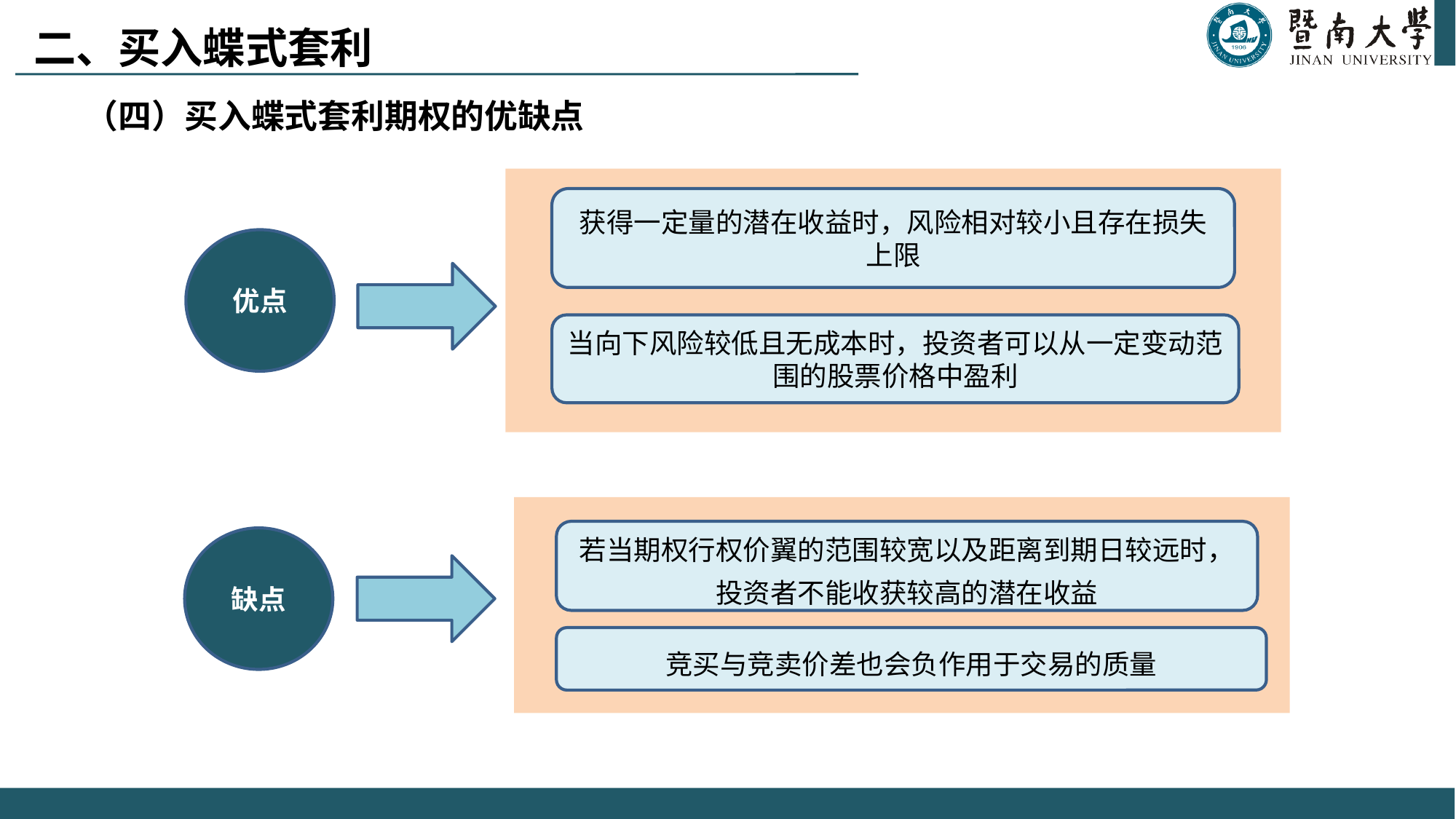

二、买入蝶式套利

（四）买入蝶式套利期权的优缺点

获得一定量的潜在收益时，风险相对较小且存在损失上限
优点
当向下风险较低且无成本时，投资者可以从一定变动范围的股票价格中盈利

若当期权行权价翼的范围较宽以及距离到期日较远时，投资者不能收获较高的潜在收益
缺点
竞买与竞卖价差也会负作用于交易的质量